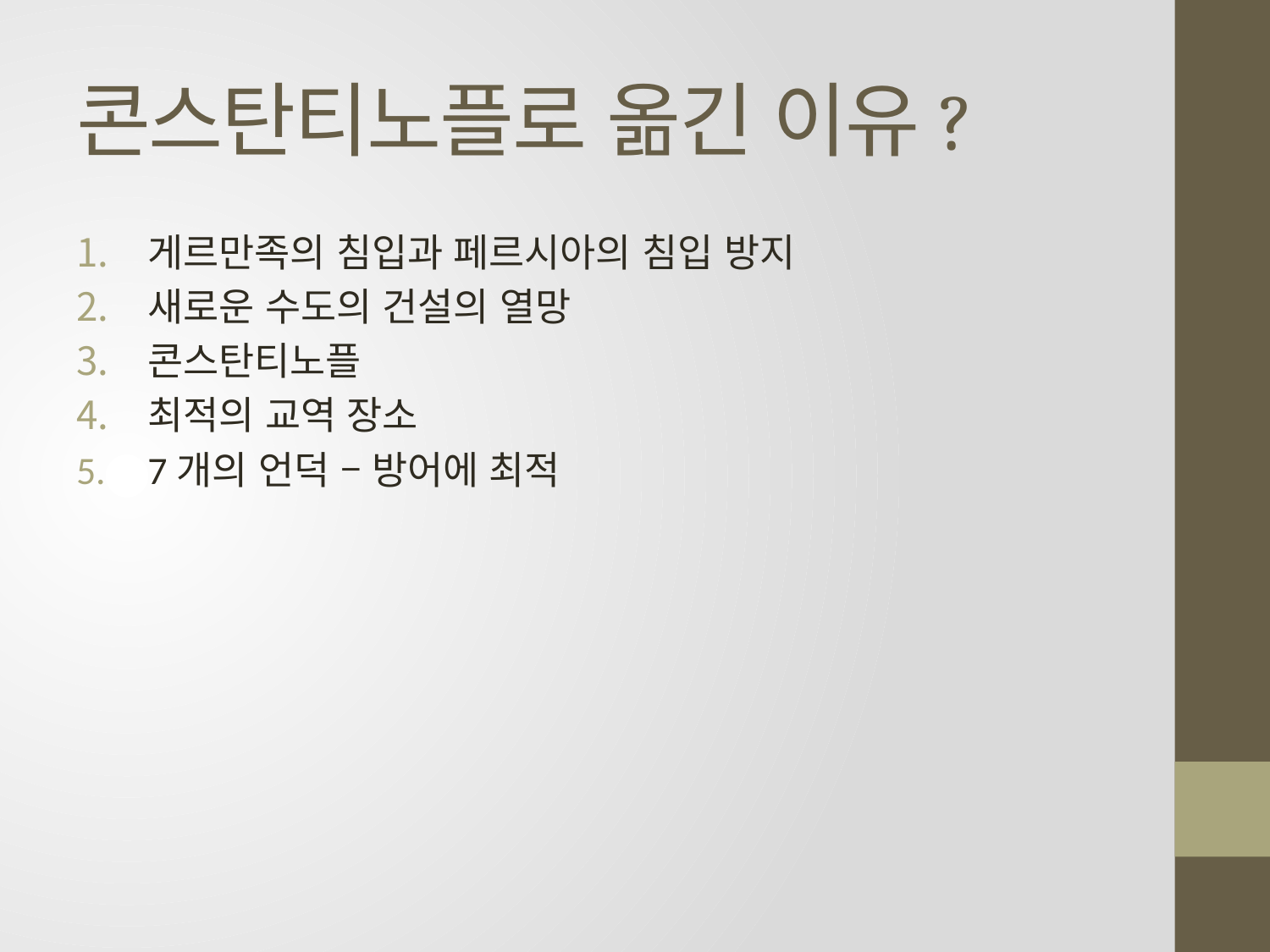

# 콘스탄티노플로 옮긴 이유?
게르만족의 침입과 페르시아의 침입 방지
새로운 수도의 건설의 열망
콘스탄티노플
최적의 교역 장소
7개의 언덕 – 방어에 최적